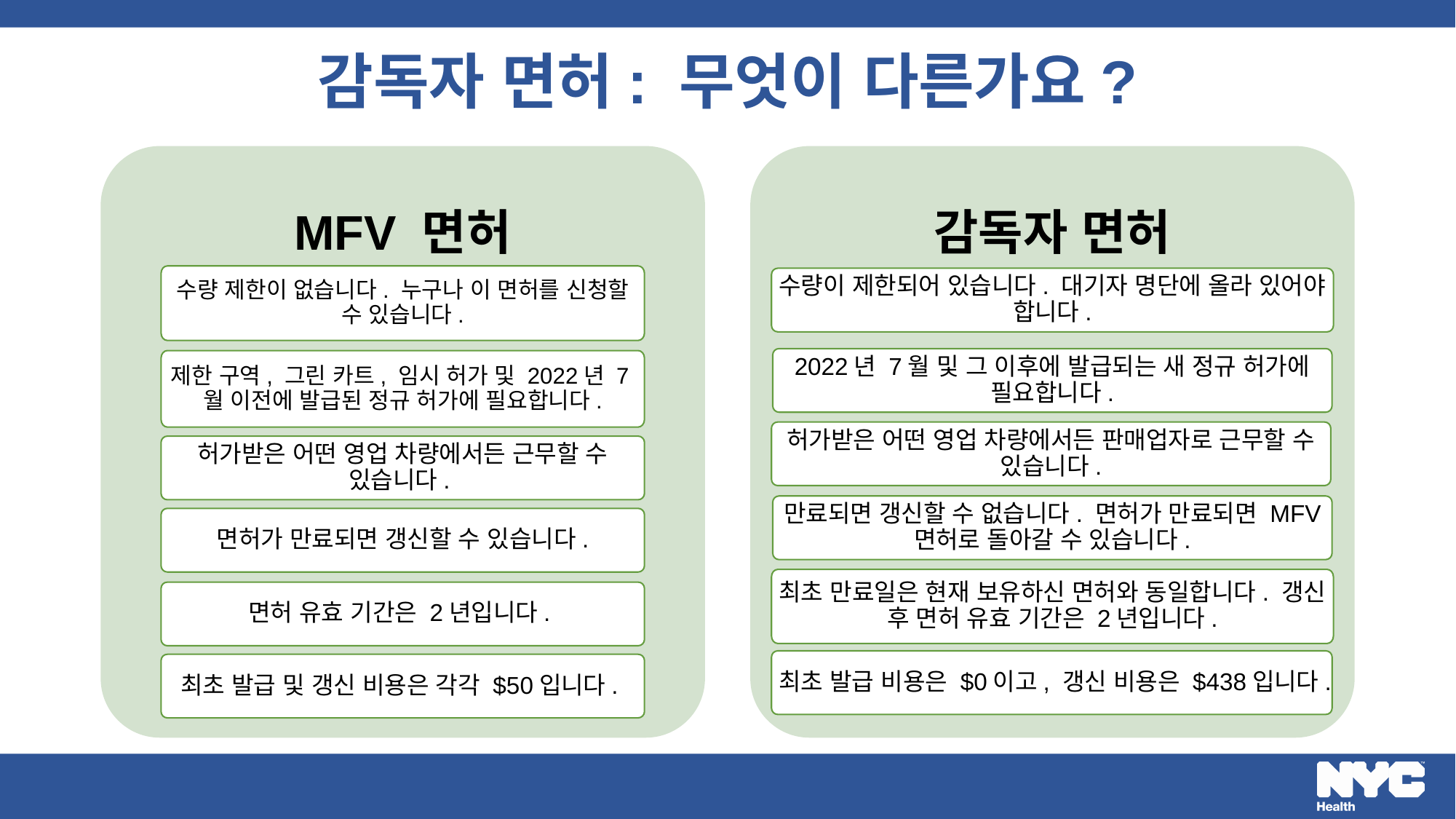

# 감독자 면허: 무엇이 다른가요?
MFV 면허
감독자 면허
수량 제한이 없습니다. 누구나 이 면허를 신청할 수 있습니다.
수량이 제한되어 있습니다. 대기자 명단에 올라 있어야 합니다.
2022년 7월 및 그 이후에 발급되는 새 정규 허가에 필요합니다.
제한 구역, 그린 카트, 임시 허가 및 2022년 7월 이전에 발급된 정규 허가에 필요합니다.
허가받은 어떤 영업 차량에서든 판매업자로 근무할 수 있습니다.
허가받은 어떤 영업 차량에서든 근무할 수 있습니다.
만료되면 갱신할 수 없습니다. 면허가 만료되면 MFV 면허로 돌아갈 수 있습니다.
면허가 만료되면 갱신할 수 있습니다.
최초 만료일은 현재 보유하신 면허와 동일합니다. 갱신 후 면허 유효 기간은 2년입니다.
면허 유효 기간은 2년입니다.
최초 발급 비용은 $0이고, 갱신 비용은 $438입니다.
최초 발급 및 갱신 비용은 각각 $50입니다.